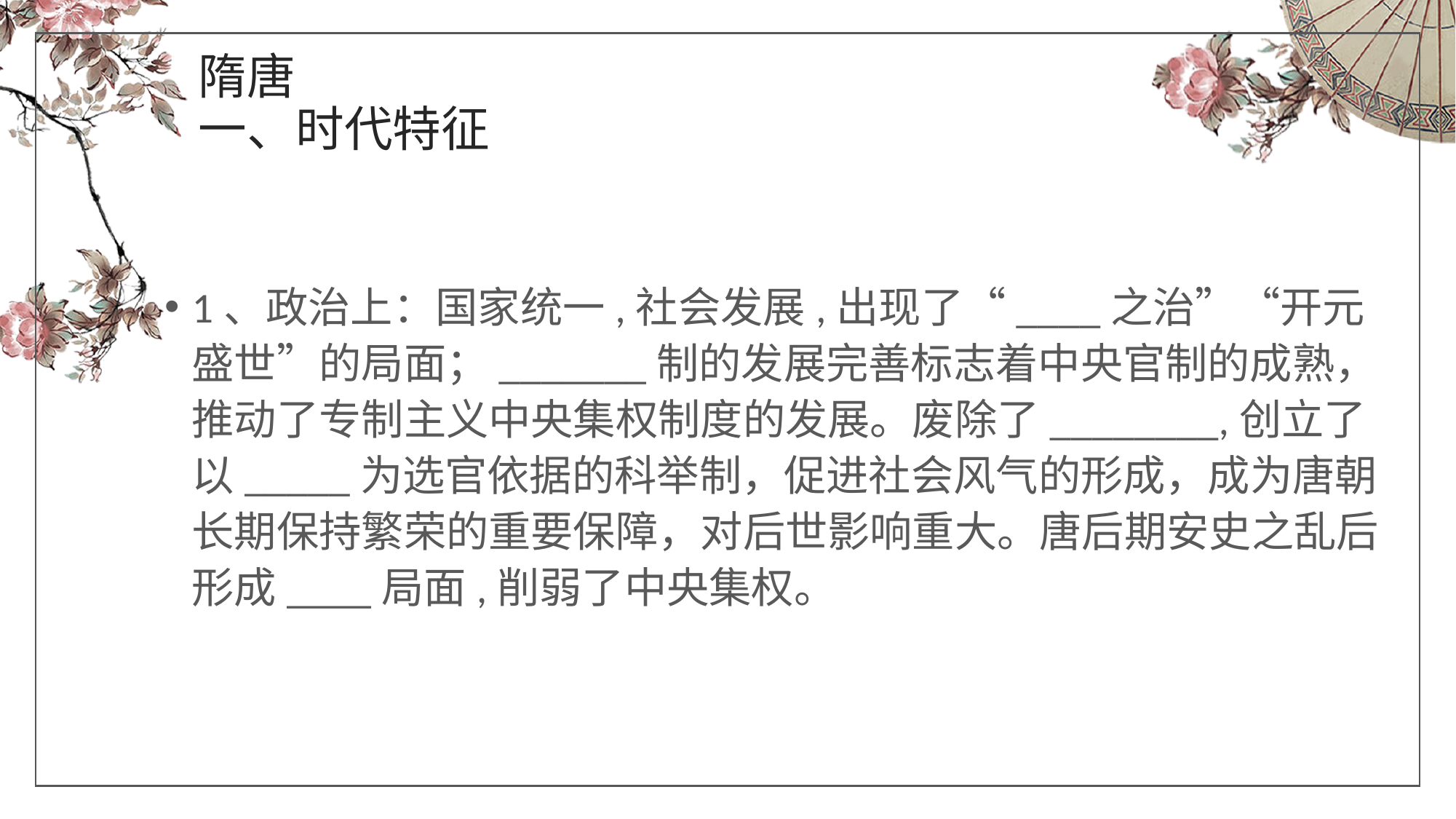

隋唐
一、时代特征
1、政治上：国家统一,社会发展,出现了“____之治”“开元盛世”的局面；_______制的发展完善标志着中央官制的成熟，推动了专制主义中央集权制度的发展。废除了________,创立了以_____为选官依据的科举制，促进社会风气的形成，成为唐朝长期保持繁荣的重要保障，对后世影响重大。唐后期安史之乱后形成____局面,削弱了中央集权。